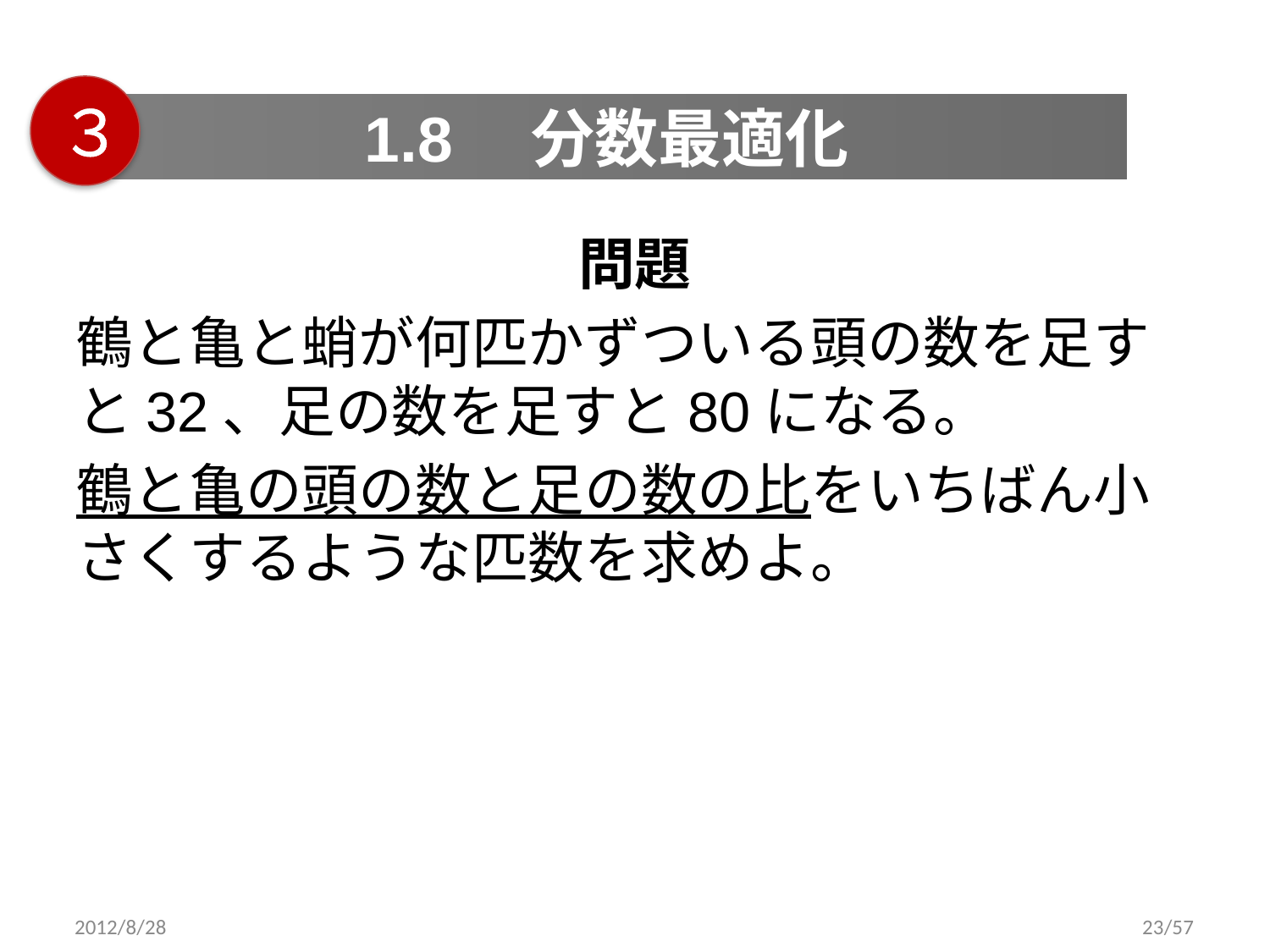

３
1.8　分数最適化
問題
鶴と亀と蛸が何匹かずついる頭の数を足すと32、足の数を足すと80になる。
鶴と亀の頭の数と足の数の比をいちばん小さくするような匹数を求めよ。
2012/8/28
23/57